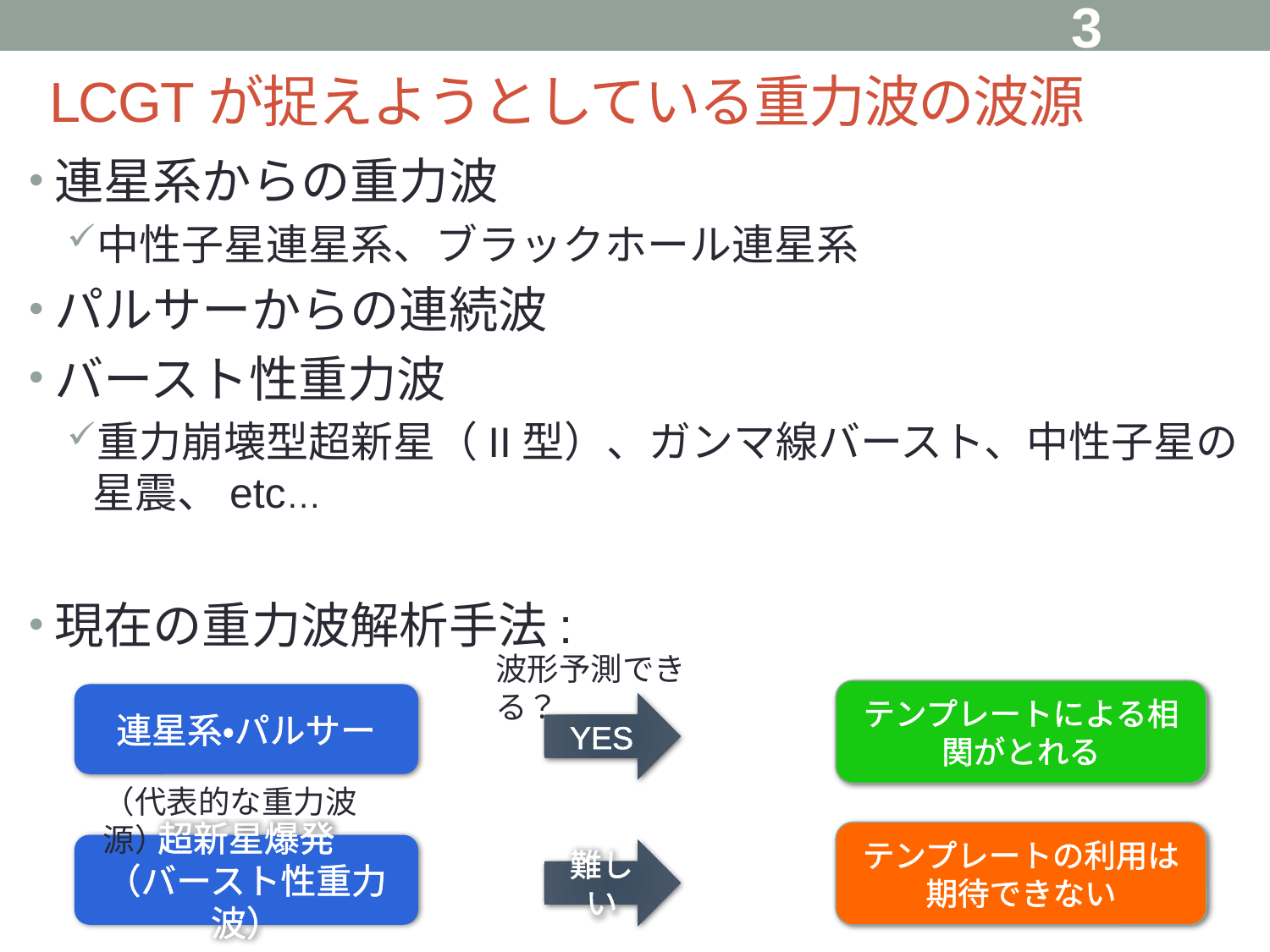

3
# LCGTが捉えようとしている重力波の波源
連星系からの重力波
中性子星連星系、ブラックホール連星系
パルサーからの連続波
バースト性重力波
重力崩壊型超新星（II型）、ガンマ線バースト、中性子星の星震、etc…

現在の重力波解析手法:

波形予測できる？
テンプレートによる相関がとれる
連星系・パルサー
YES
テンプレートの利用は
期待できない
超新星爆発
（バースト性重力波）
難しい
（代表的な重力波源）